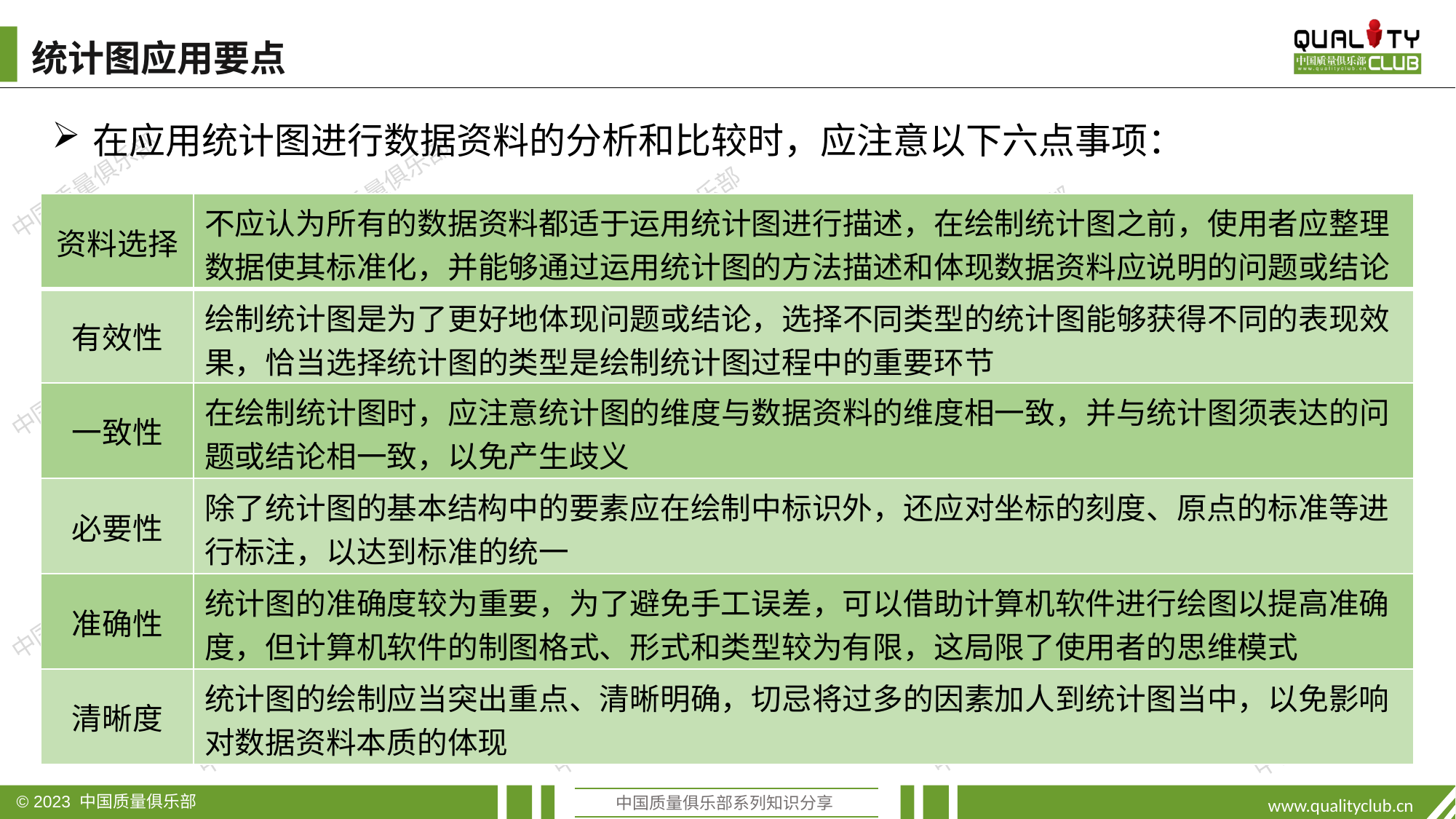

统计图应用要点
在应用统计图进行数据资料的分析和比较时，应注意以下六点事项：
| 资料选择 | 不应认为所有的数据资料都适于运用统计图进行描述，在绘制统计图之前，使用者应整理数据使其标准化，并能够通过运用统计图的方法描述和体现数据资料应说明的问题或结论 |
| --- | --- |
| 有效性 | 绘制统计图是为了更好地体现问题或结论，选择不同类型的统计图能够获得不同的表现效果，恰当选择统计图的类型是绘制统计图过程中的重要环节 |
| 一致性 | 在绘制统计图时，应注意统计图的维度与数据资料的维度相一致，并与统计图须表达的问题或结论相一致，以免产生歧义 |
| 必要性 | 除了统计图的基本结构中的要素应在绘制中标识外，还应对坐标的刻度、原点的标准等进行标注，以达到标准的统一 |
| 准确性 | 统计图的准确度较为重要，为了避免手工误差，可以借助计算机软件进行绘图以提高准确度，但计算机软件的制图格式、形式和类型较为有限，这局限了使用者的思维模式 |
| 清晰度 | 统计图的绘制应当突出重点、清晰明确，切忌将过多的因素加人到统计图当中，以免影响对数据资料本质的体现 |